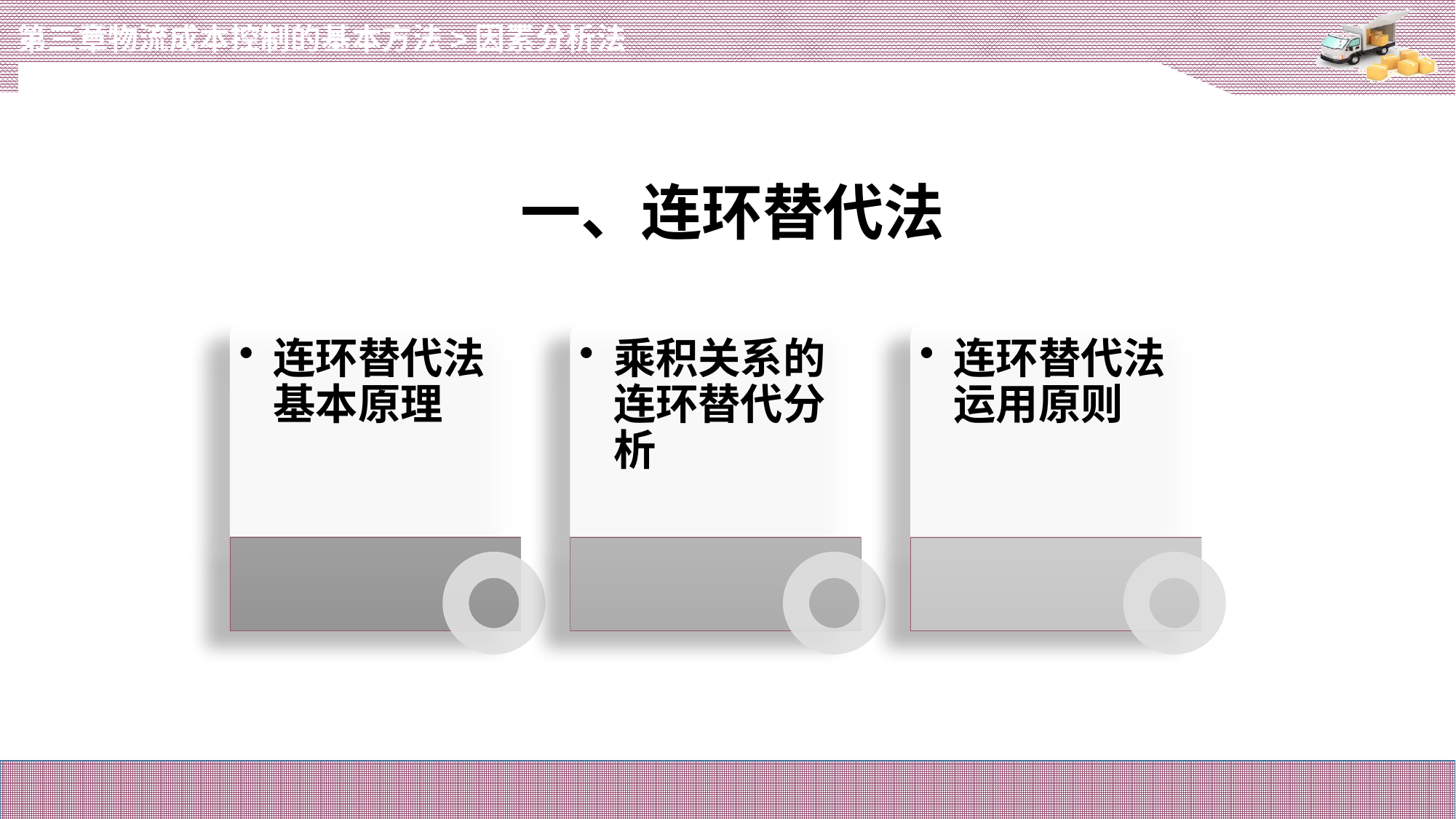

第三章物流成本控制的基本方法>因素分析法
# 一、连环替代法
连环替代法基本原理

乘积关系的连环替代分析

连环替代法运用原则